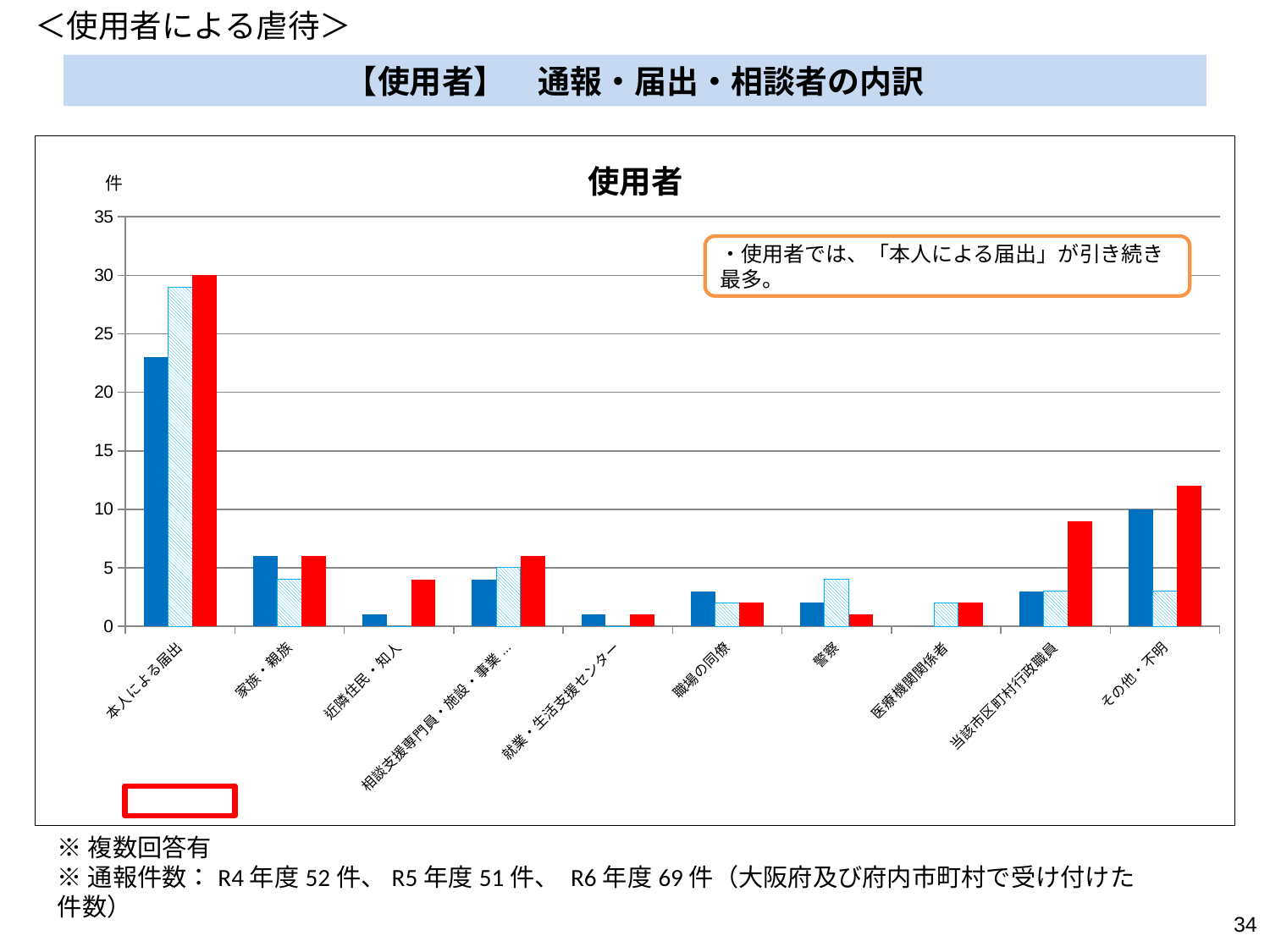

＜使用者による虐待＞
# 【使用者】　通報・届出・相談者の内訳

### Chart: 使用者

| Category | R4 | R5 | R6 |
|---|---|---|---|
| 本人による届出 | 23.0 | 29.0 | 30.0 |
| 家族・親族 | 6.0 | 4.0 | 6.0 |
| 近隣住民・知人 | 1.0 | 0.0 | 4.0 |
| 相談支援専門員・施設・事業所の職員 | 4.0 | 5.0 | 6.0 |
| 就業・生活支援センター | 1.0 | 0.0 | 1.0 |
| 職場の同僚 | 3.0 | 2.0 | 2.0 |
| 警察 | 2.0 | 4.0 | 1.0 |
| 医療機関関係者 | 0.0 | 2.0 | 2.0 |
| 当該市区町村行政職員 | 3.0 | 3.0 | 9.0 |
| その他・不明 | 10.0 | 3.0 | 12.0 |
・使用者では、「本人による届出」が引き続き最多。

※複数回答有
※通報件数：R4年度52件、R5年度51件、 R6年度69件（大阪府及び府内市町村で受け付けた件数）
34